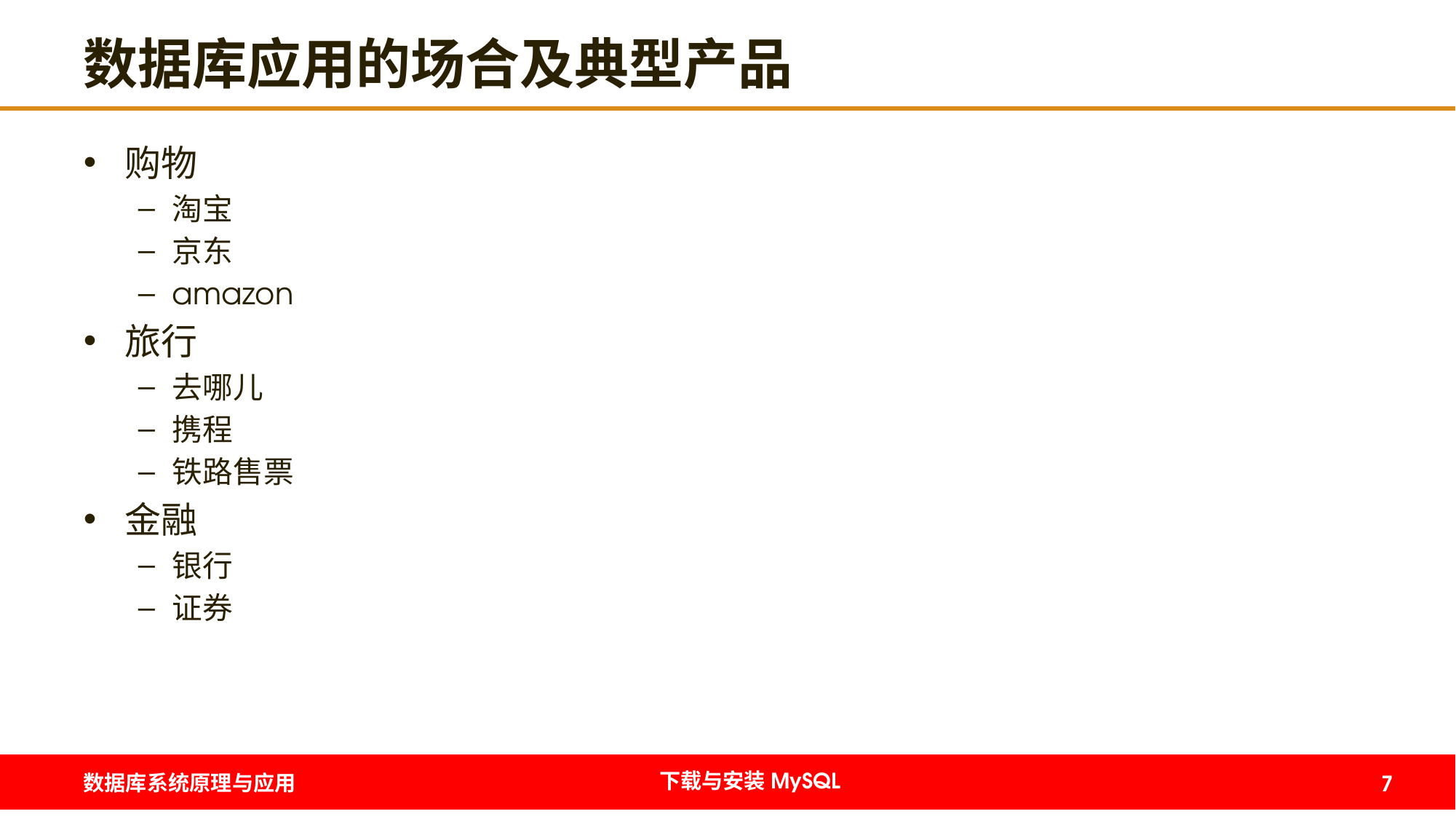

# 数据库应用的场合及典型产品
购物
淘宝
京东
amazon
旅行
去哪儿
携程
铁路售票
金融
银行
证券